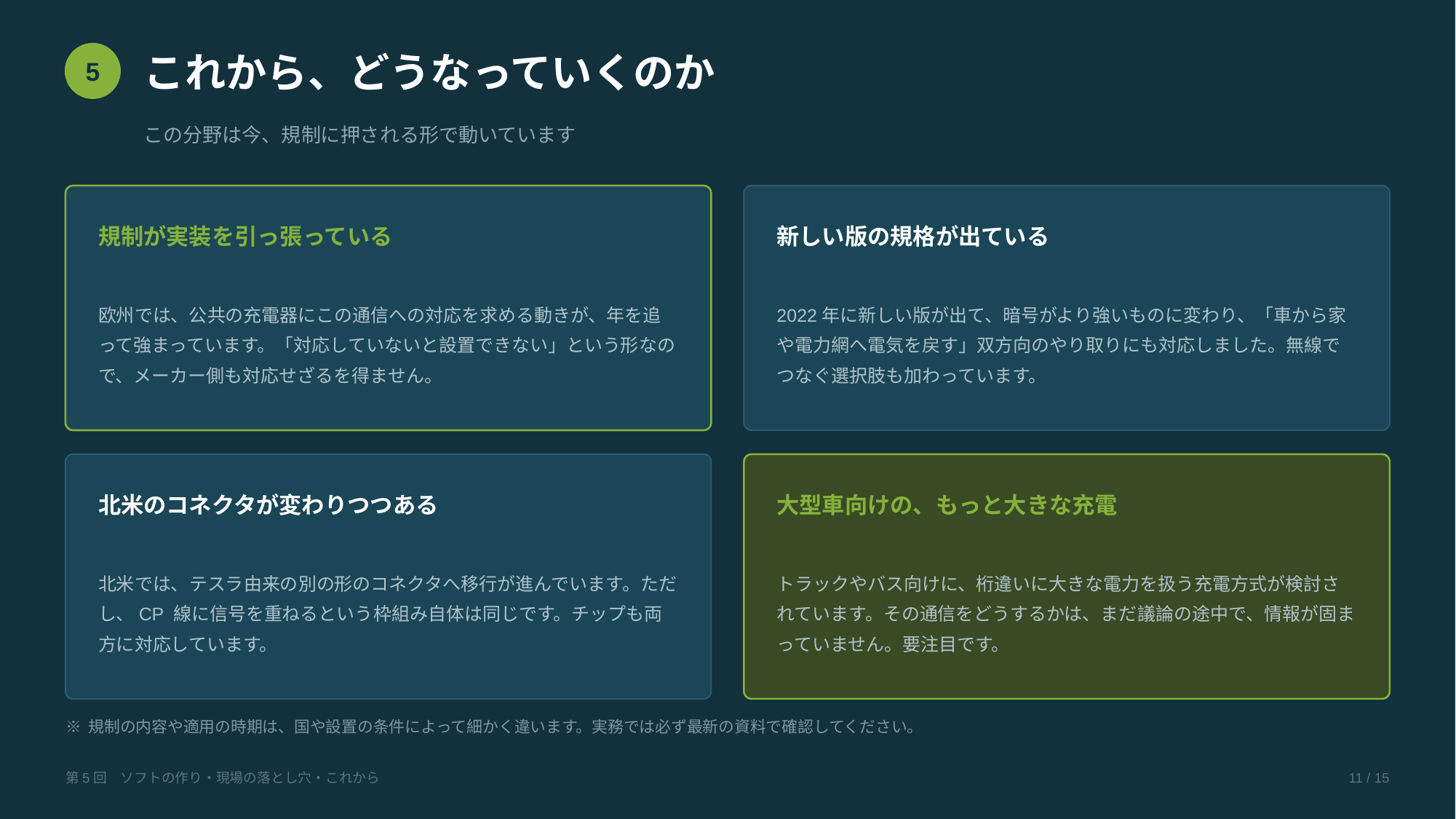

これから、どうなっていくのか

5
この分野は今、規制に押される形で動いています

規制が実装を引っ張っている
新しい版の規格が出ている
欧州では、公共の充電器にこの通信への対応を求める動きが、年を追って強まっています。「対応していないと設置できない」という形なので、メーカー側も対応せざるを得ません。
2022年に新しい版が出て、暗号がより強いものに変わり、「車から家や電力網へ電気を戻す」双方向のやり取りにも対応しました。無線でつなぐ選択肢も加わっています。

北米のコネクタが変わりつつある
大型車向けの、もっと大きな充電
北米では、テスラ由来の別の形のコネクタへ移行が進んでいます。ただし、CP 線に信号を重ねるという枠組み自体は同じです。チップも両方に対応しています。
トラックやバス向けに、桁違いに大きな電力を扱う充電方式が検討されています。その通信をどうするかは、まだ議論の途中で、情報が固まっていません。要注目です。
※ 規制の内容や適用の時期は、国や設置の条件によって細かく違います。実務では必ず最新の資料で確認してください。
第5回　ソフトの作り・現場の落とし穴・これから
11 / 15